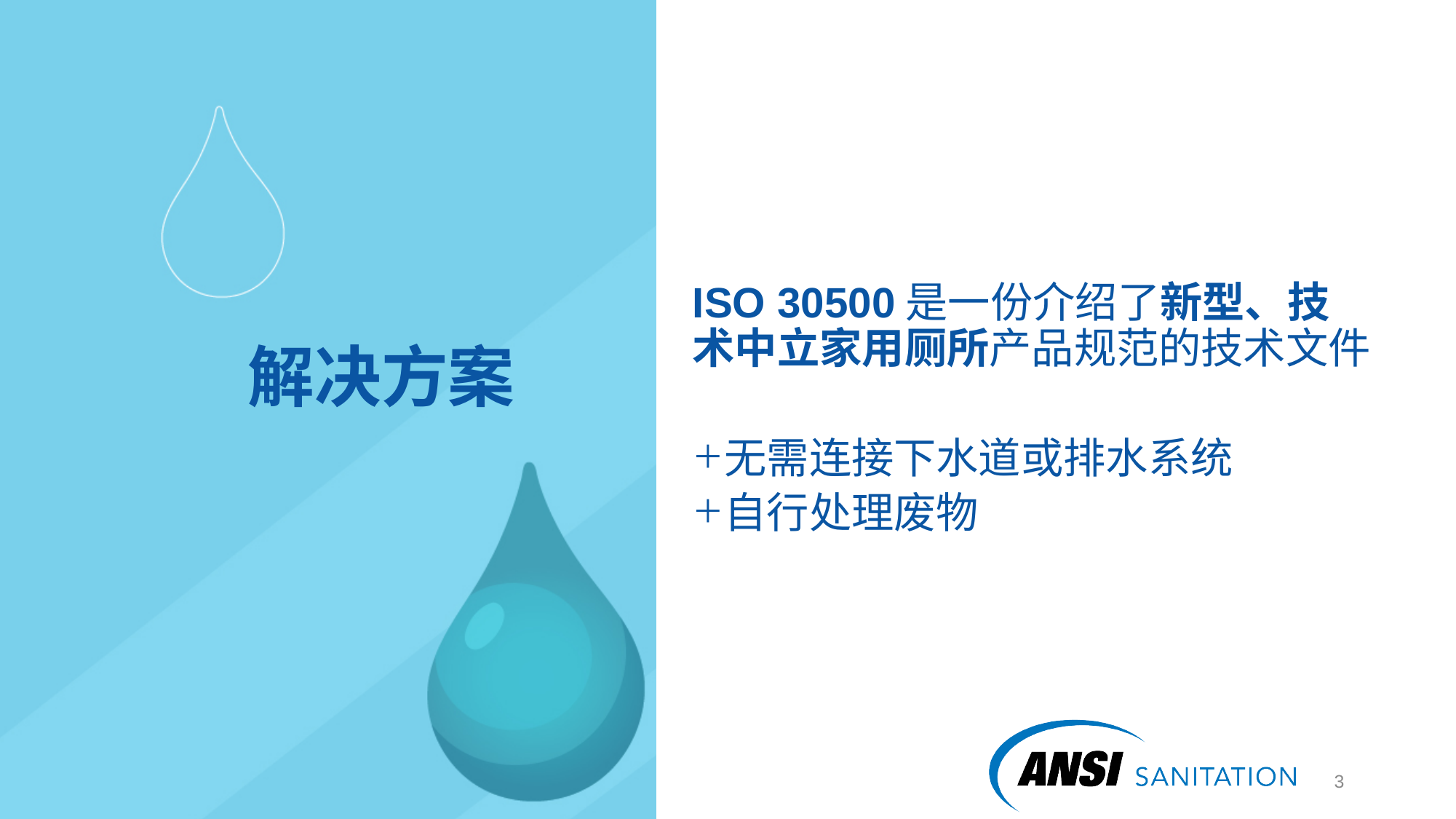

ISO 30500是一份介绍了新型、技术中立家用厕所产品规范的技术文件

无需连接下水道或排水系统
自行处理废物
# 解决方案
3